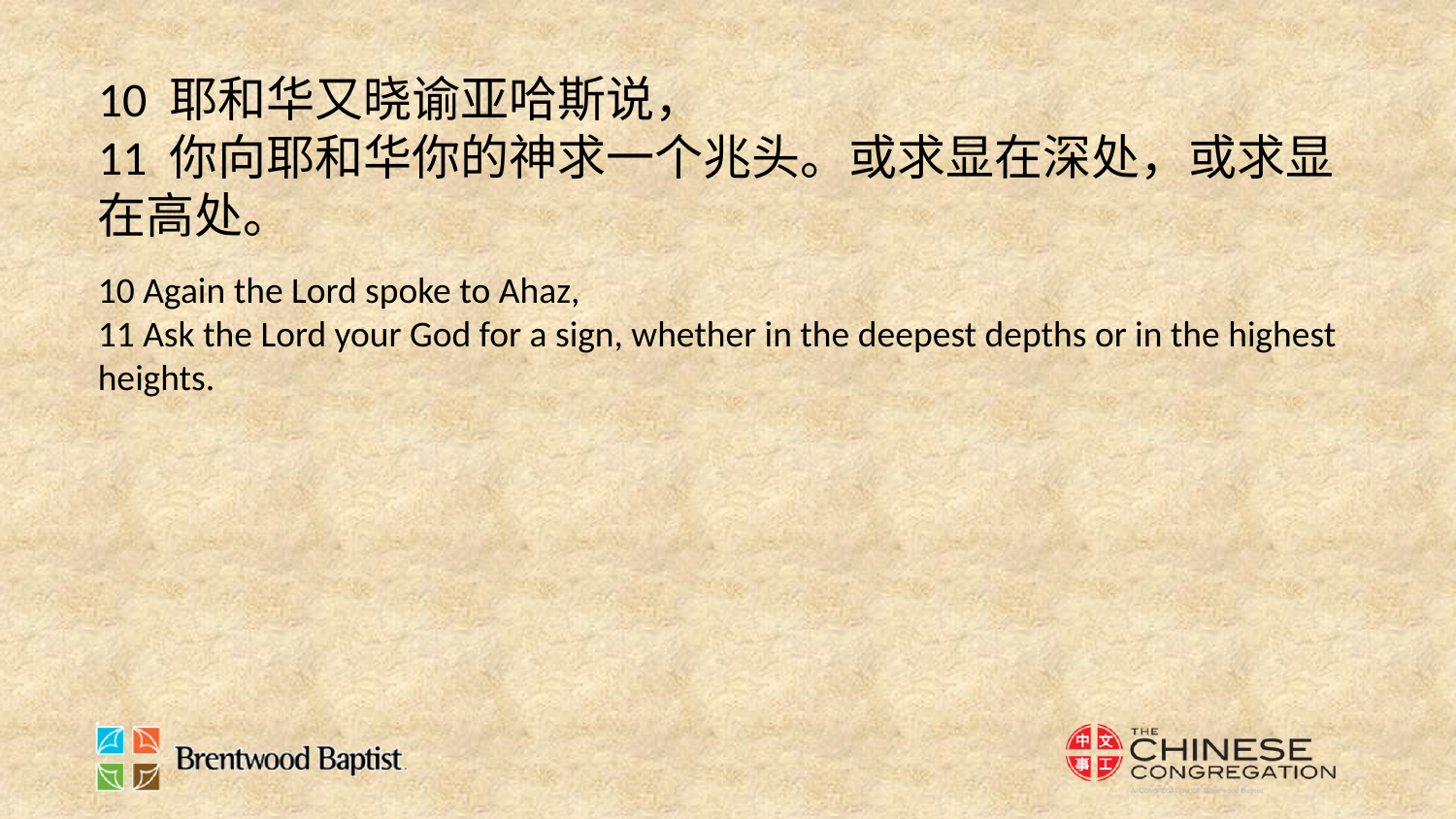

10 耶和华又晓谕亚哈斯说，
11 你向耶和华你的神求一个兆头。或求显在深处，或求显在高处。

10 Again the Lord spoke to Ahaz,
11 Ask the Lord your God for a sign, whether in the deepest depths or in the highest heights.